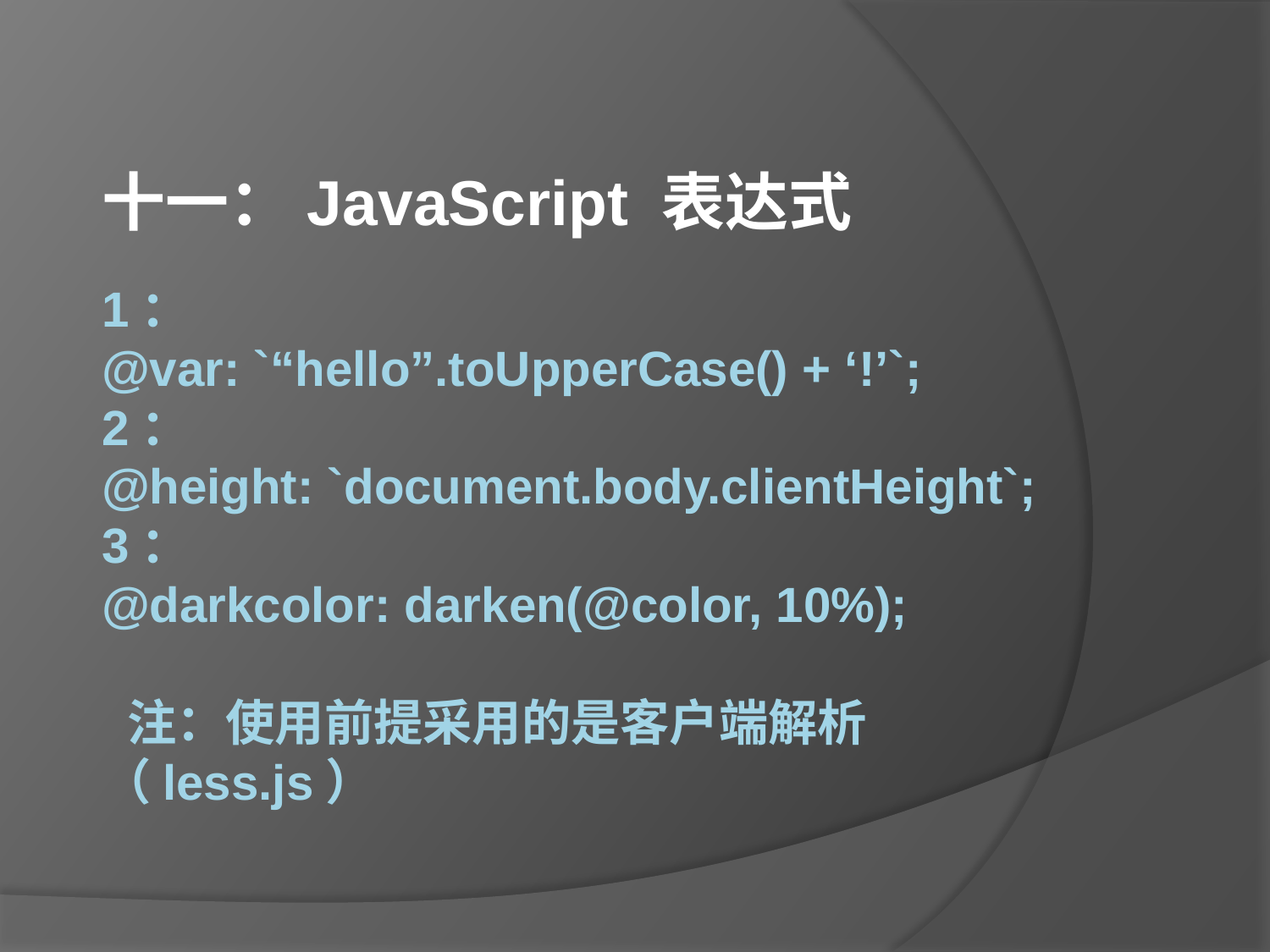

十一：JavaScript 表达式
# 1： @var: `“hello”.toUpperCase() + ‘!’`; 2： @height: `document.body.clientHeight`; 3： @darkcolor: darken(@color, 10%); 注：使用前提采用的是客户端解析（less.js）